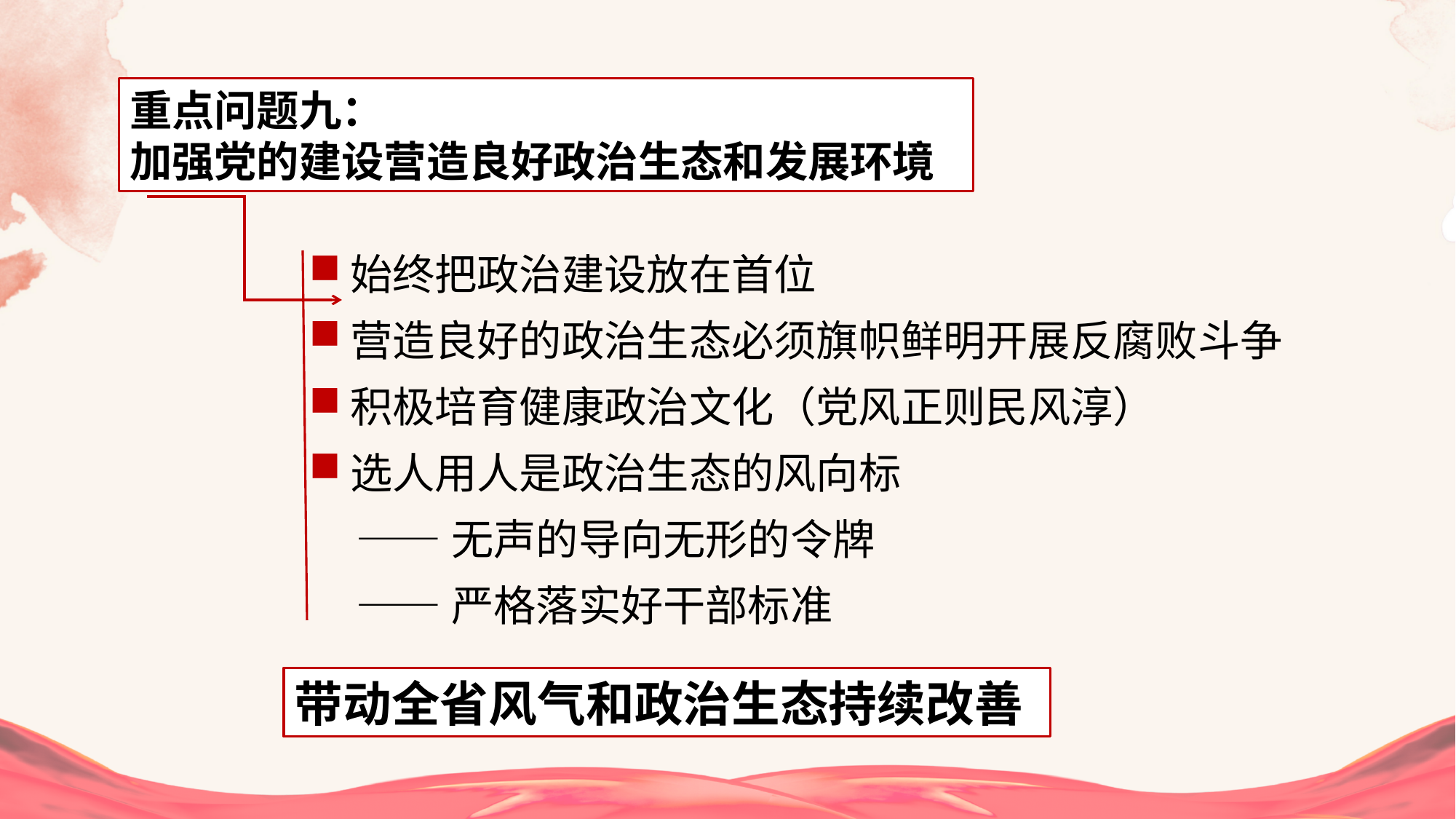

重点问题九：
加强党的建设营造良好政治生态和发展环境
始终把政治建设放在首位
营造良好的政治生态必须旗帜鲜明开展反腐败斗争
积极培育健康政治文化（党风正则民风淳）
选人用人是政治生态的风向标
     ——无声的导向无形的令牌
     ——严格落实好干部标准
带动全省风气和政治生态持续改善